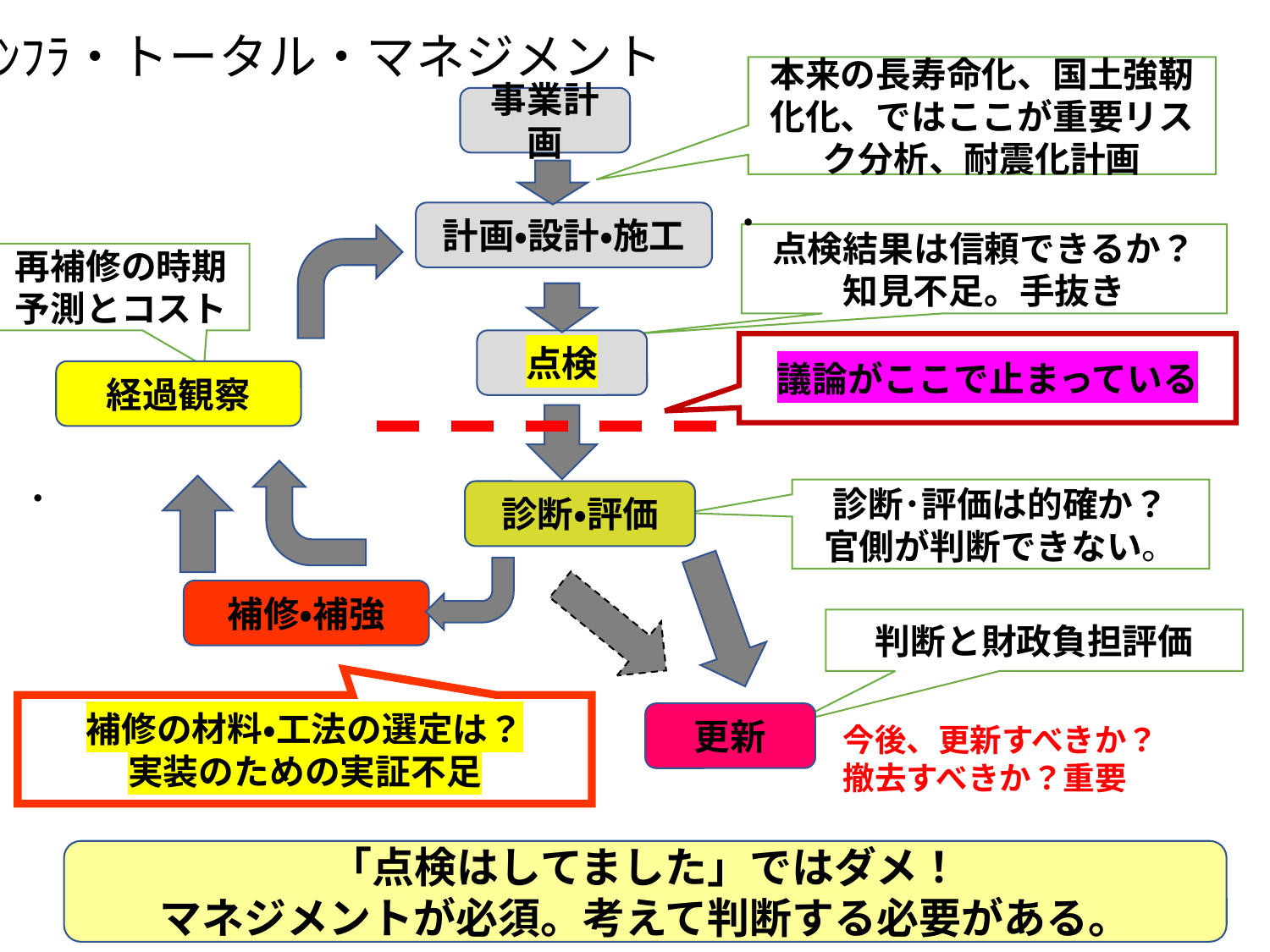

ｲﾝﾌﾗ・トータル・マネジメント
本来の長寿命化、国土強靭化化、ではここが重要リスク分析、耐震化計画
事業計画

・
計画・設計・施工
点検結果は信頼できるか？
知見不足。手抜き

再補修の時期予測とコスト

点検
議論がここで止まっている
経過観察

・

診断･評価は的確か？
官側が判断できない。
診断・評価

補修・補強
判断と財政負担評価
補修の材料・工法の選定は？
実装のための実証不足
更新
今後、更新すべきか？
撤去すべきか？重要
「点検はしてました」ではダメ！
マネジメントが必須。考えて判断する必要がある。